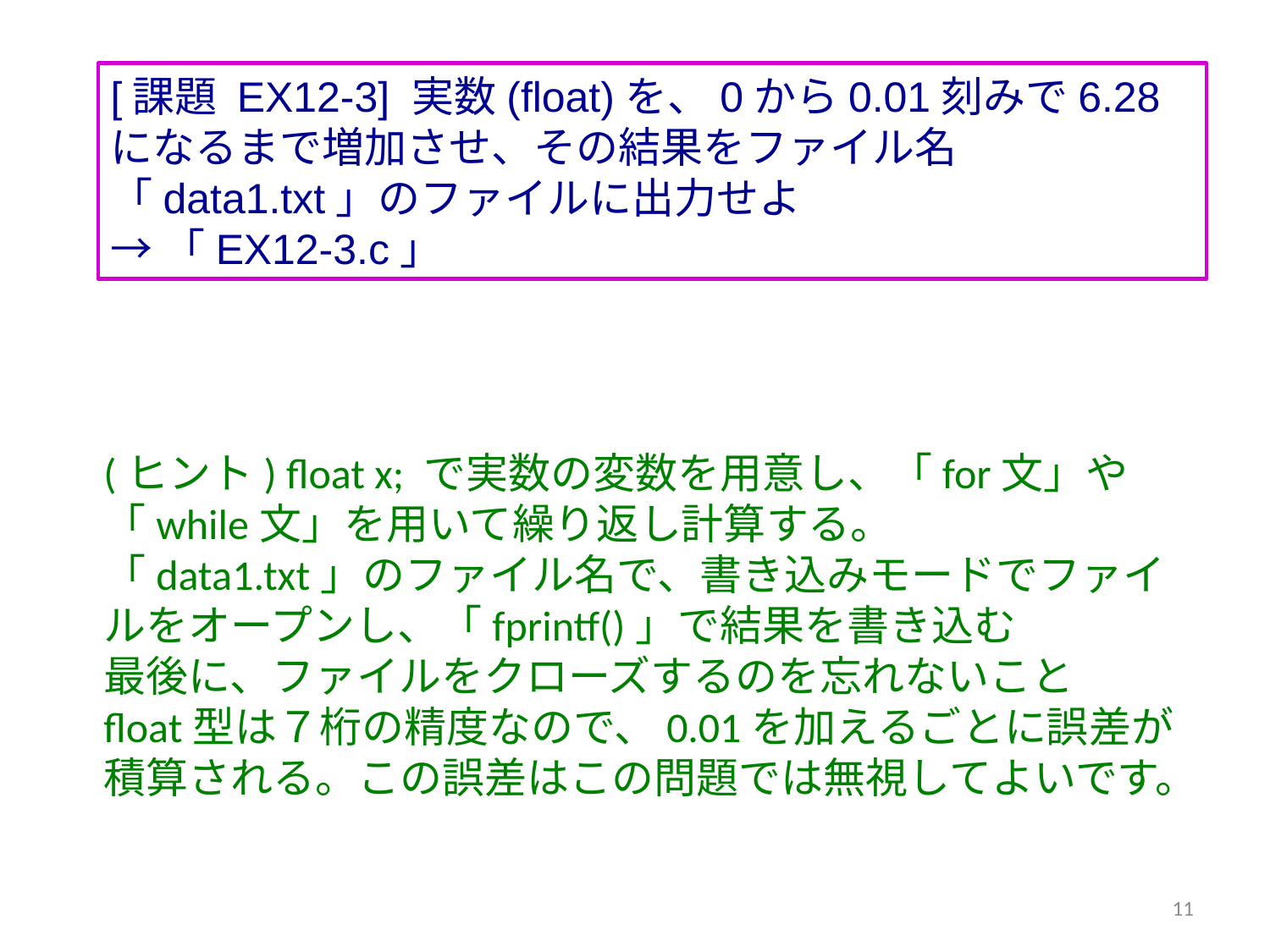

[課題 EX12-3] 実数(float)を、0から0.01刻みで6.28になるまで増加させ、その結果をファイル名「data1.txt」のファイルに出力せよ
→「EX12-3.c」
(ヒント) float x; で実数の変数を用意し、「for文」や「while文」を用いて繰り返し計算する。
「data1.txt」のファイル名で、書き込みモードでファイルをオープンし、「fprintf()」で結果を書き込む
最後に、ファイルをクローズするのを忘れないこと
float型は７桁の精度なので、0.01を加えるごとに誤差が積算される。この誤差はこの問題では無視してよいです。
11